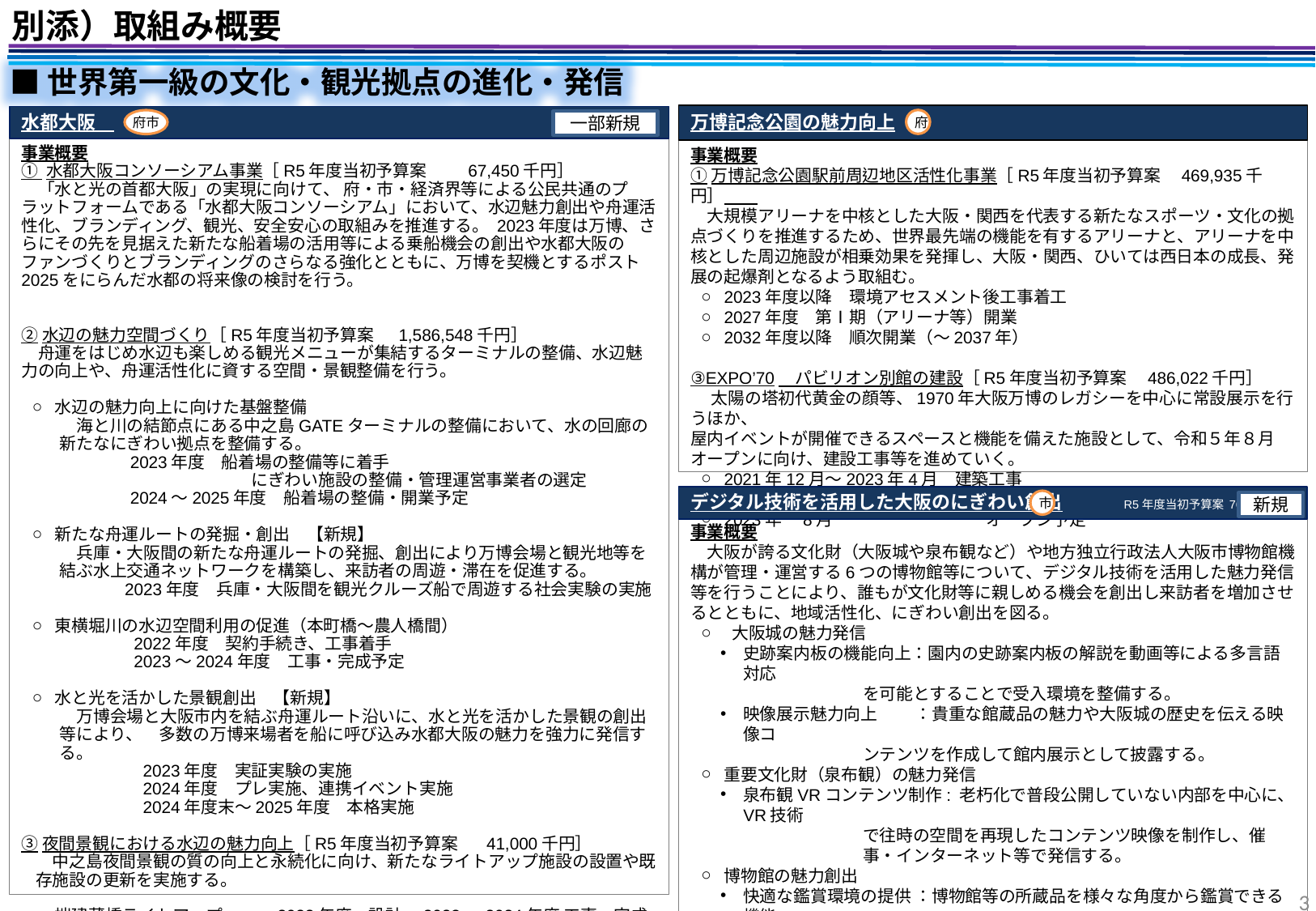

別添）取組み概要
■世界第一級の文化・観光拠点の進化・発信
水都大阪
万博記念公園の魅力向上
府市

府
一部新規
事業概要
① 水都大阪コンソーシアム事業［R5年度当初予算案 　　67,450千円］
　「水と光の首都大阪」の実現に向けて、 府・市・経済界等による公民共通のプラットフォームである「水都大阪コンソーシアム」において、水辺魅力創出や舟運活性化、ブランディング、観光、安全安心の取組みを推進する。 2023年度は万博、さらにその先を見据えた新たな船着場の活用等による乗船機会の創出や水都大阪のファンづくりとブランディングのさらなる強化とともに、万博を契機とするポスト2025をにらんだ水都の将来像の検討を行う。

②水辺の魅力空間づくり［R5年度当初予算案　 1,586,548千円］
　舟運をはじめ水辺も楽しめる観光メニューが集結するターミナルの整備、水辺魅力の向上や、舟運活性化に資する空間・景観整備を行う。

水辺の魅力向上に向けた基盤整備
　海と川の結節点にある中之島GATEターミナルの整備において、水の回廊の新たなにぎわい拠点を整備する。
　　　　　　 2023年度　船着場の整備等に着手
　　　　　　　　　　　　  　 にぎわい施設の整備・管理運営事業者の選定
　　　　 　　2024～2025年度　船着場の整備・開業予定

新たな舟運ルートの発掘・創出　【新規】
　兵庫・大阪間の新たな舟運ルートの発掘、創出により万博会場と観光地等を結ぶ水上交通ネットワークを構築し、来訪者の周遊・滞在を促進する。
　　　　 　   2023年度　兵庫・大阪間を観光クルーズ船で周遊する社会実験の実施

東横堀川の水辺空間利用の促進（本町橋～農人橋間）
　　　　　 　 2022年度　契約手続き、工事着手
　　　　　 　 2023～2024年度　工事・完成予定

水と光を活かした景観創出　【新規】
　万博会場と大阪市内を結ぶ舟運ルート沿いに、水と光を活かした景観の創出等により、　多数の万博来場者を船に呼び込み水都大阪の魅力を強力に発信する。
　　　　　　　2023年度　実証実験の実施
　　　　　　　2024年度　プレ実施、連携イベント実施
　　　　　　　2024年度末～2025年度　本格実施

③夜間景観における水辺の魅力向上［R5年度当初予算案　  41,000千円］
　中之島夜間景観の質の向上と永続化に向け、新たなライトアップ施設の設置や既存施設の更新を実施する。

端建蔵橋ライトアップ　　　2022年度　設計、2023～2024年度 工事・完成予定
事業概要
①万博記念公園駅前周辺地区活性化事業［R5年度当初予算案　469,935千円］
　大規模アリーナを中核とした大阪・関西を代表する新たなスポーツ・文化の拠点づくりを推進するため、世界最先端の機能を有するアリーナと、アリーナを中核とした周辺施設が相乗効果を発揮し、大阪・関西、ひいては西日本の成長、発展の起爆剤となるよう取組む。
2023年度以降　環境アセスメント後工事着工
2027年度　第Ⅰ期（アリーナ等）開業
2032年度以降　順次開業（～2037年）

③EXPO’70　パビリオン別館の建設［R5年度当初予算案　486,022千円］
　 太陽の塔初代黄金の顔等、1970年大阪万博のレガシーを中心に常設展示を行うほか、
屋内イベントが開催できるスペースと機能を備えた施設として、令和５年８月オープンに向け、建設工事等を進めていく。
2021年12月～2023年4月　建築工事
2022年  5月～2023年7月　展示設計等・製作・設置
2023年　8月　　　　　　　　     オープン予定
デジタル技術を活用した大阪のにぎわい創出　　　 R5年度当初予算案 76,200千円
市
新規
事業概要
　大阪が誇る文化財（大阪城や泉布観など）や地方独立行政法人大阪市博物館機構が管理・運営する6つの博物館等について、デジタル技術を活用した魅力発信等を行うことにより、誰もが文化財等に親しめる機会を創出し来訪者を増加させるとともに、地域活性化、にぎわい創出を図る。
 大阪城の魅力発信
史跡案内板の機能向上：園内の史跡案内板の解説を動画等による多言語対応
                                    を可能とすることで受入環境を整備する。
映像展示魅力向上　　 ：貴重な館蔵品の魅力や大阪城の歴史を伝える映像コ
                                    ンテンツを作成して館内展示として披露する。
重要文化財（泉布観）の魅力発信
泉布観VRコンテンツ制作: 老朽化で普段公開していない内部を中心に、VR技術
                                    で往時の空間を再現したコンテンツ映像を制作し、催
                                    事・インターネット等で発信する。
博物館の魅力創出
快適な鑑賞環境の提供 ：博物館等の所蔵品を様々な角度から鑑賞できる機能
                                     や、多言語対応による館内案内機能をもつデジタルコ
                                     ンテンツを制作する。
3